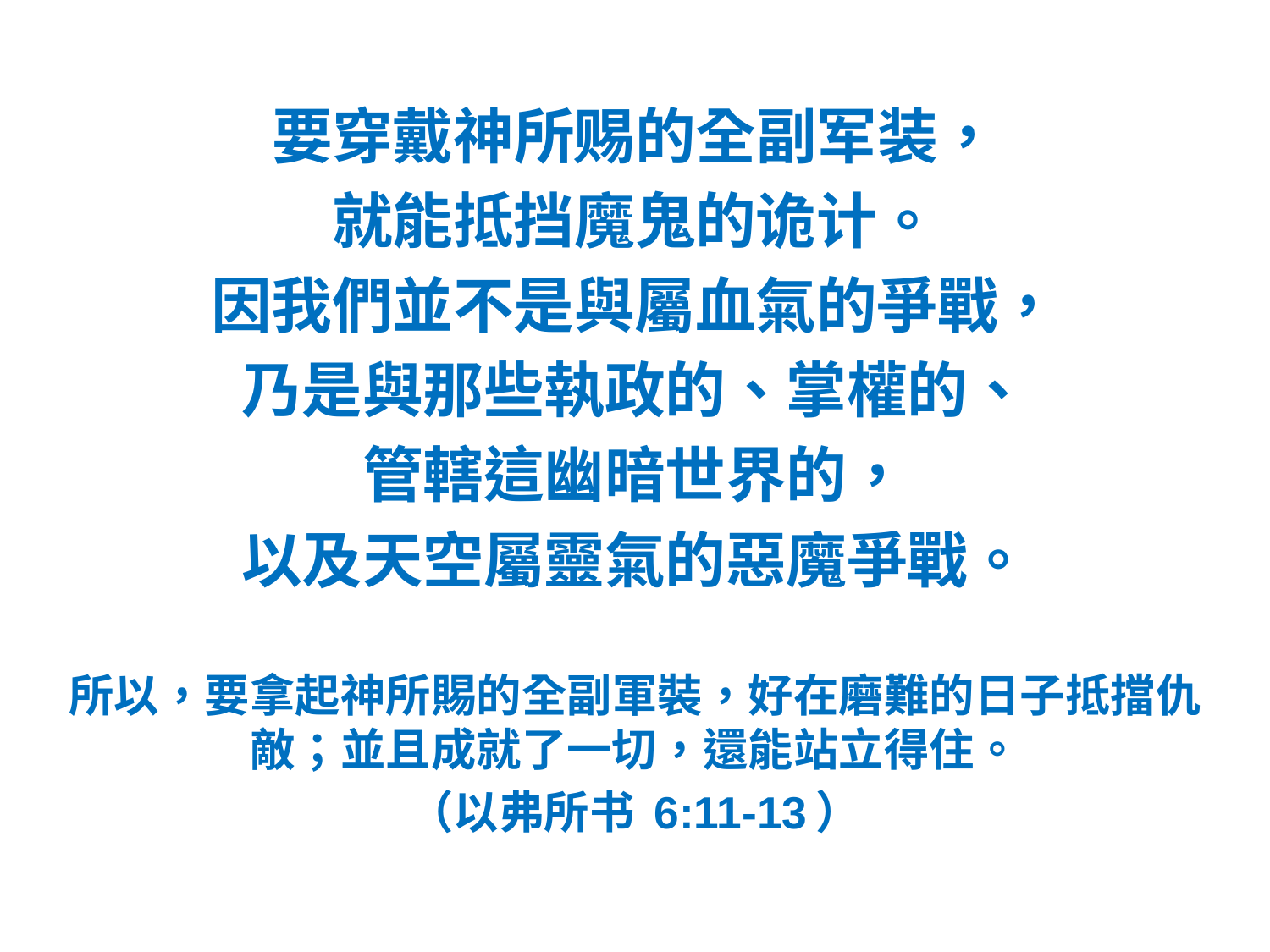

#
要穿戴神所赐的全副军装，
就能抵挡魔鬼的诡计。
因我們並不是與屬血氣的爭戰，
乃是與那些執政的、掌權的、
管轄這幽暗世界的，
以及天空屬靈氣的惡魔爭戰。

所以，要拿起神所賜的全副軍裝，好在磨難的日子抵擋仇敵；並且成就了一切，還能站立得住。
（以弗所书 6:11-13）